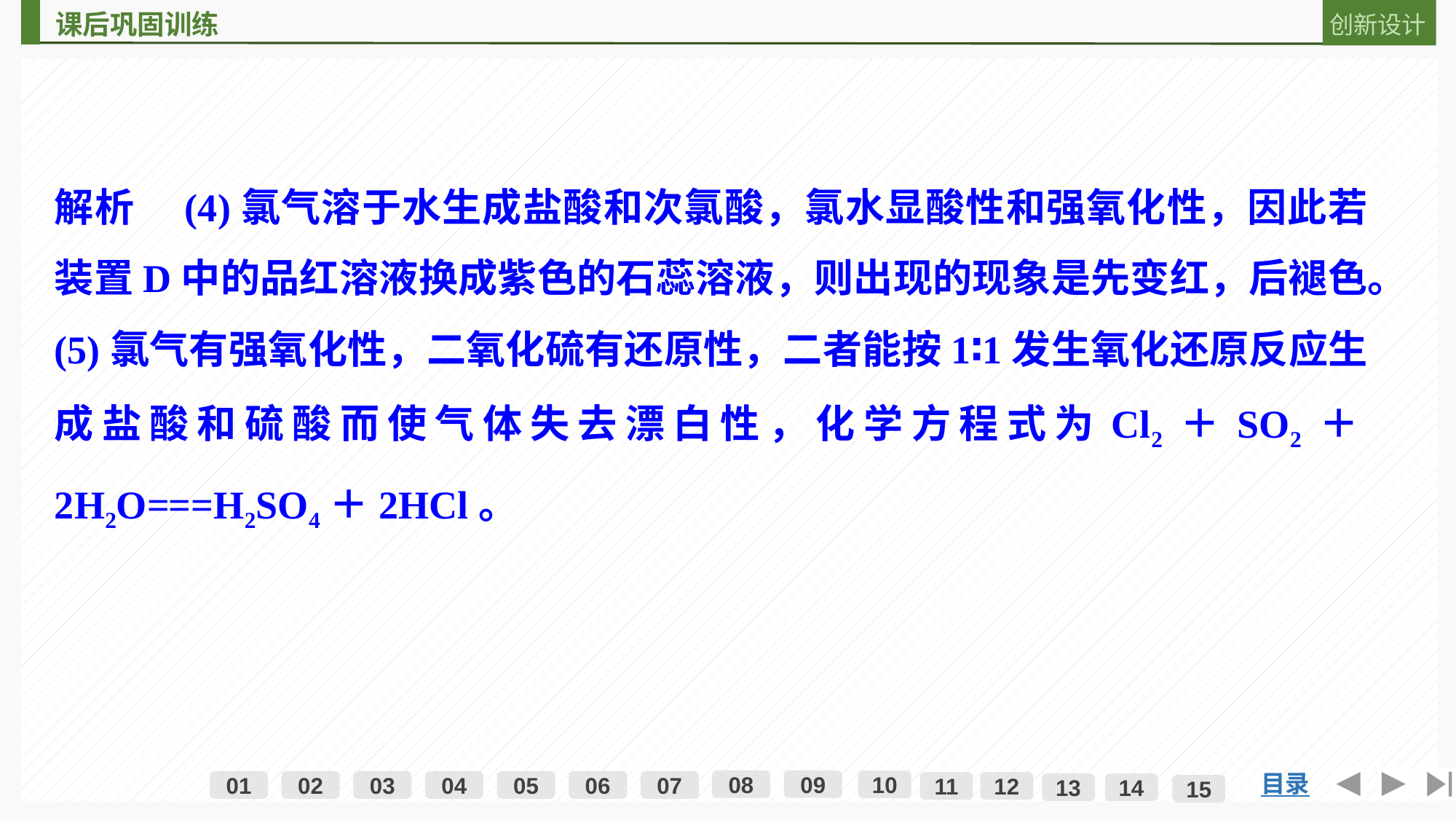

解析　(4)氯气溶于水生成盐酸和次氯酸，氯水显酸性和强氧化性，因此若装置D中的品红溶液换成紫色的石蕊溶液，则出现的现象是先变红，后褪色。
(5)氯气有强氧化性，二氧化硫有还原性，二者能按1∶1发生氧化还原反应生成盐酸和硫酸而使气体失去漂白性，化学方程式为Cl2＋SO2＋2H2O===H2SO4＋2HCl。